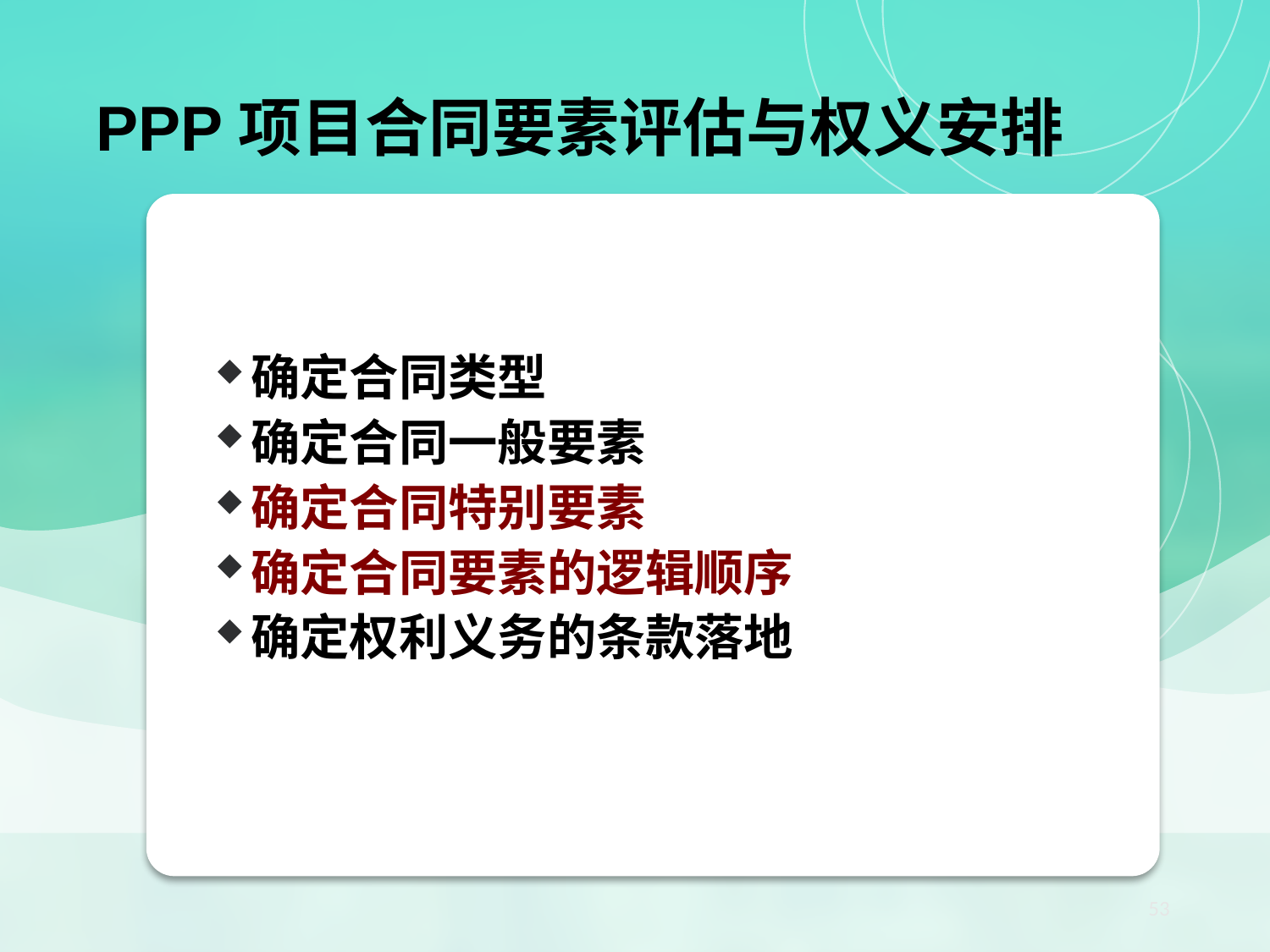

PPP项目合同要素评估与权义安排

确定合同类型
确定合同一般要素
确定合同特别要素
确定合同要素的逻辑顺序
确定权利义务的条款落地

53